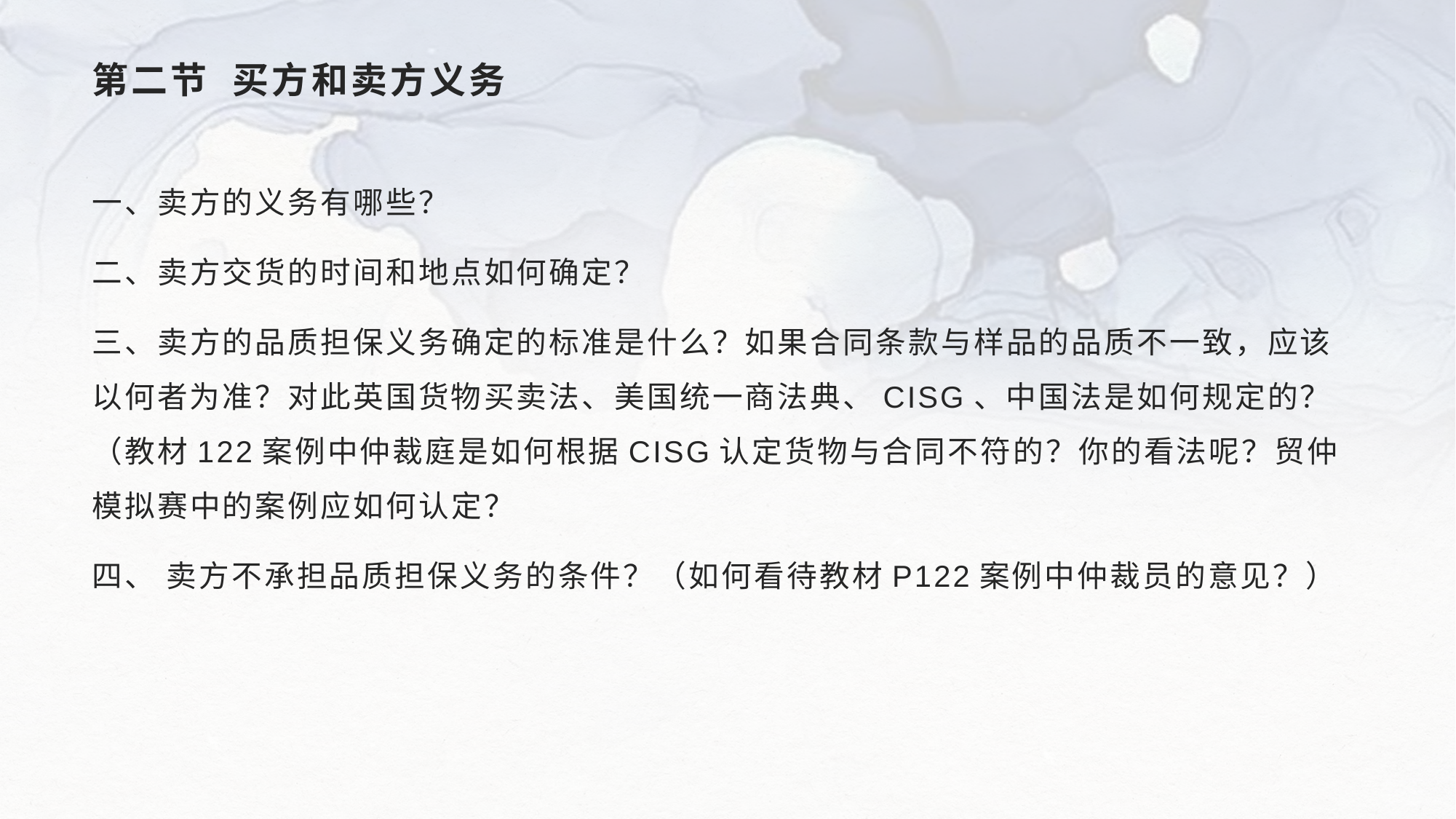

# 第二节  买方和卖方义务

一、卖方的义务有哪些？
二、卖方交货的时间和地点如何确定？
三、卖方的品质担保义务确定的标准是什么？如果合同条款与样品的品质不一致，应该以何者为准？对此英国货物买卖法、美国统一商法典、CISG、中国法是如何规定的？（教材122案例中仲裁庭是如何根据CISG认定货物与合同不符的？你的看法呢？贸仲模拟赛中的案例应如何认定？
四、 卖方不承担品质担保义务的条件？（如何看待教材P122案例中仲裁员的意见？）